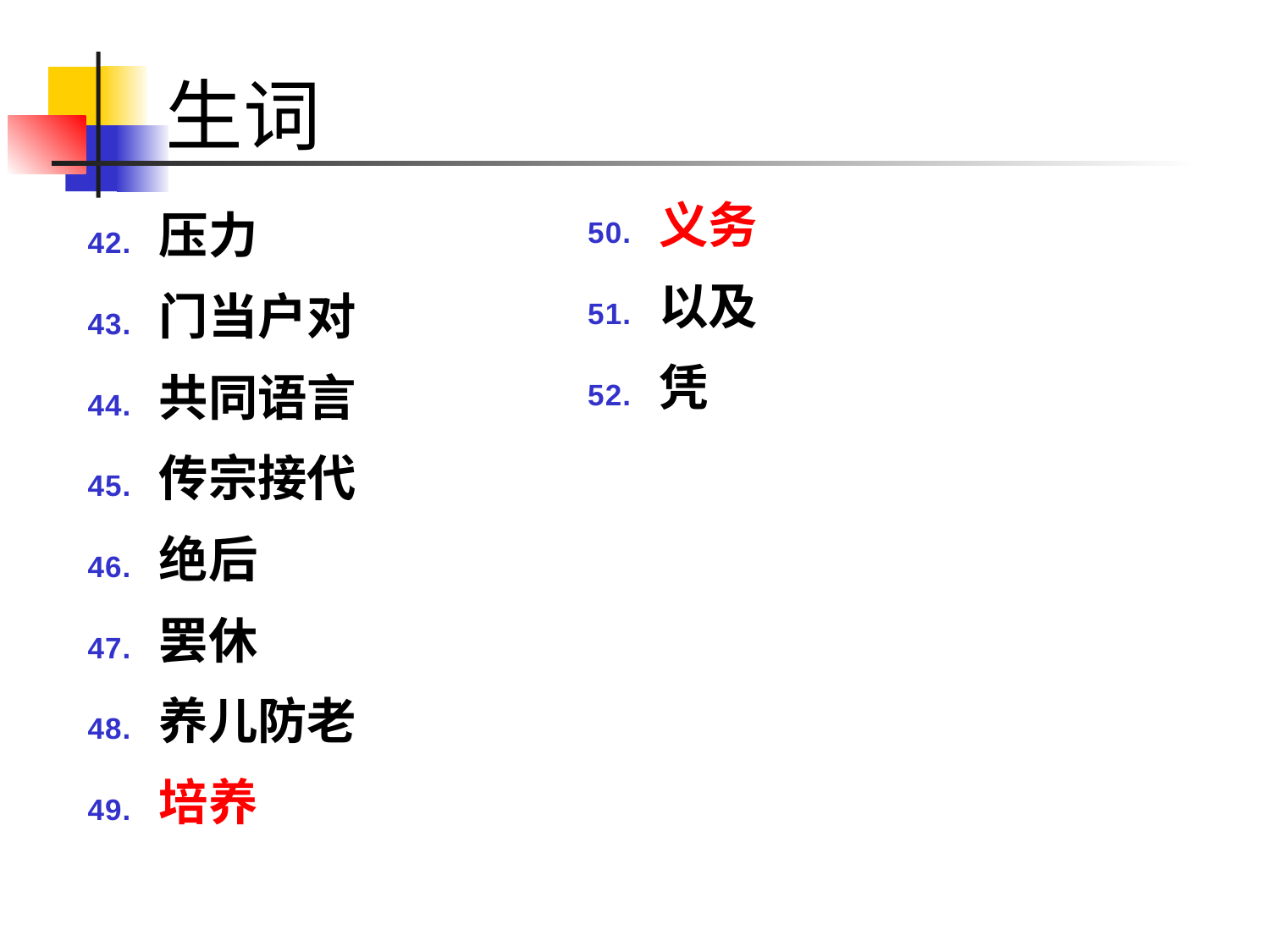

# 生词
义务
以及
凭

压力
门当户对
共同语言
传宗接代
绝后
罢休
养儿防老
培养